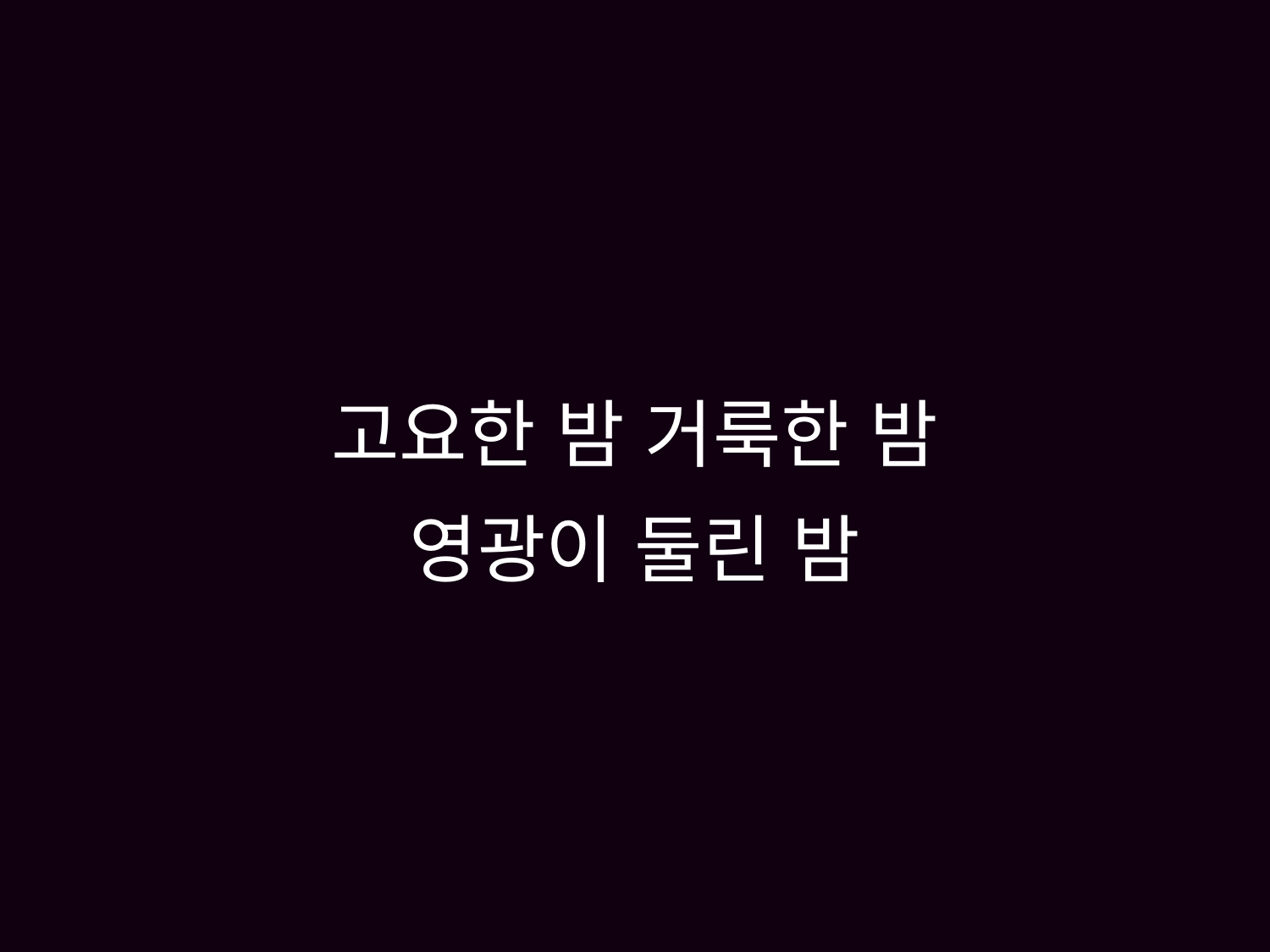

# 고요한 밤 거룩한 밤 영광이 둘린 밤